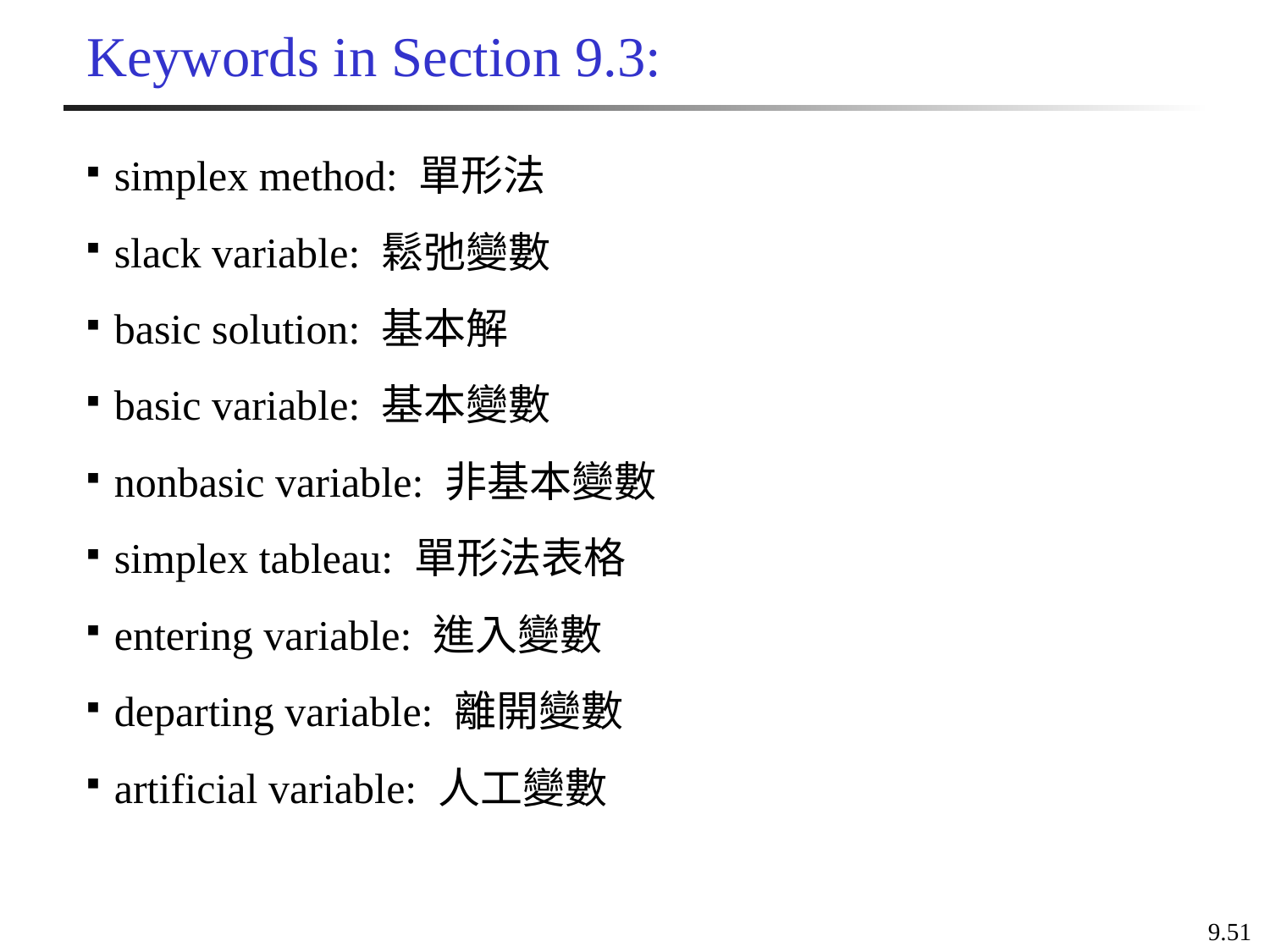

# Keywords in Section 9.3:
simplex method: 單形法
slack variable: 鬆弛變數
basic solution: 基本解
basic variable: 基本變數
nonbasic variable: 非基本變數
simplex tableau: 單形法表格
entering variable: 進入變數
departing variable: 離開變數
artificial variable: 人工變數
9.51